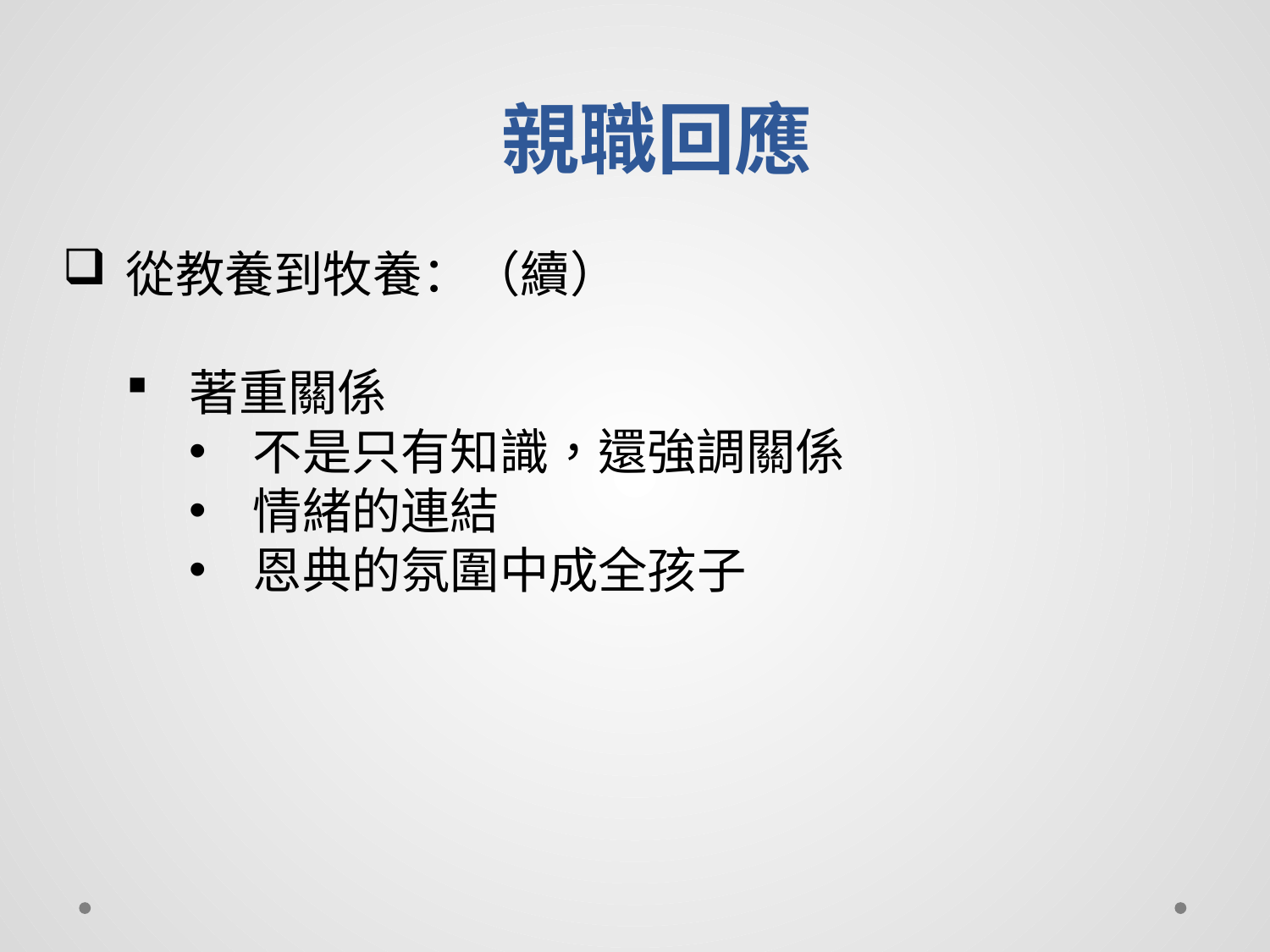

#
親職回應

從教養到牧養：（續）

著重關係
不是只有知識，還強調關係
情緒的連結
恩典的氛圍中成全孩子